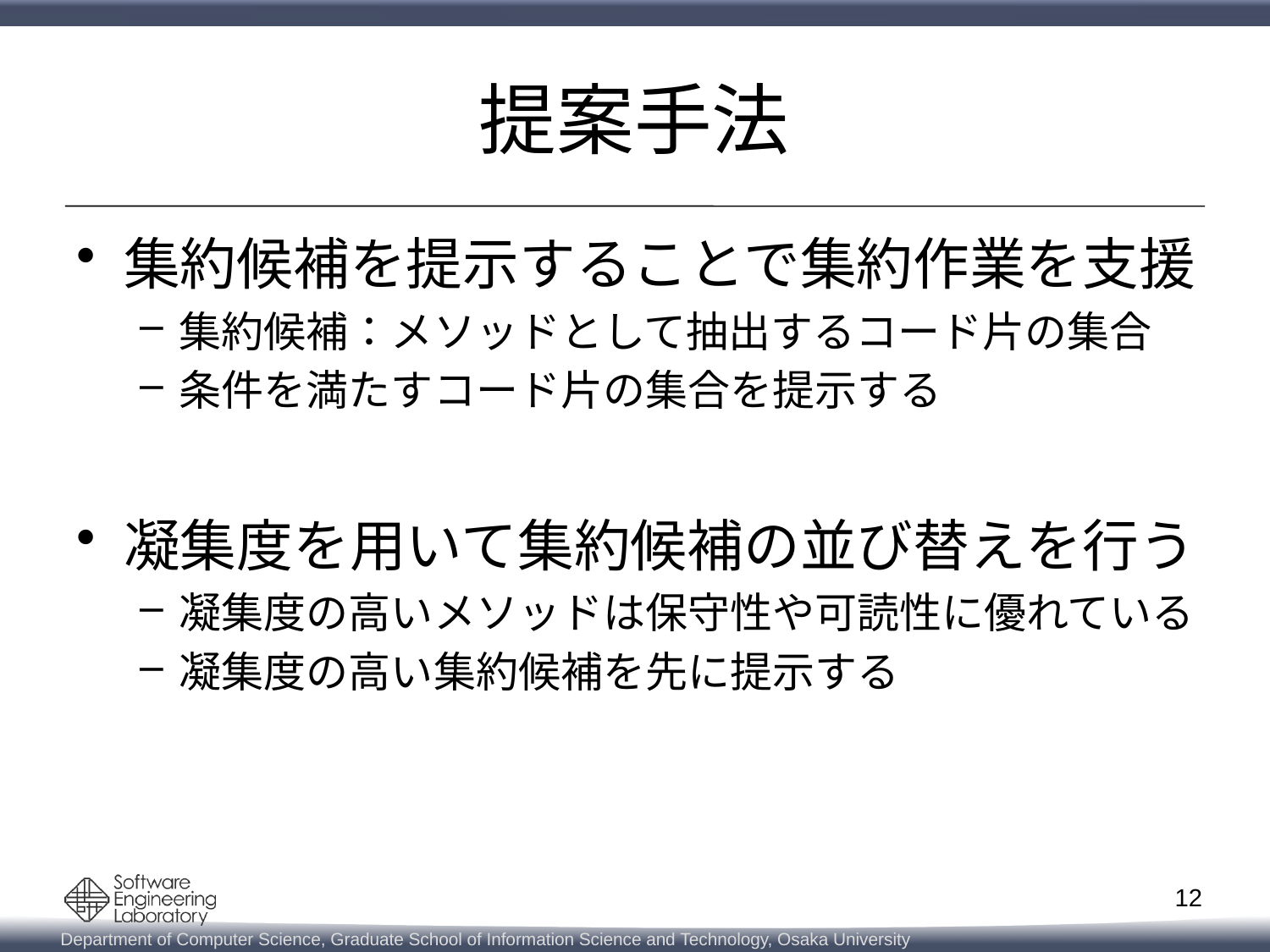

# 提案手法
集約候補を提示することで集約作業を支援
集約候補：メソッドとして抽出するコード片の集合
条件を満たすコード片の集合を提示する

凝集度を用いて集約候補の並び替えを行う
凝集度の高いメソッドは保守性や可読性に優れている
凝集度の高い集約候補を先に提示する
12